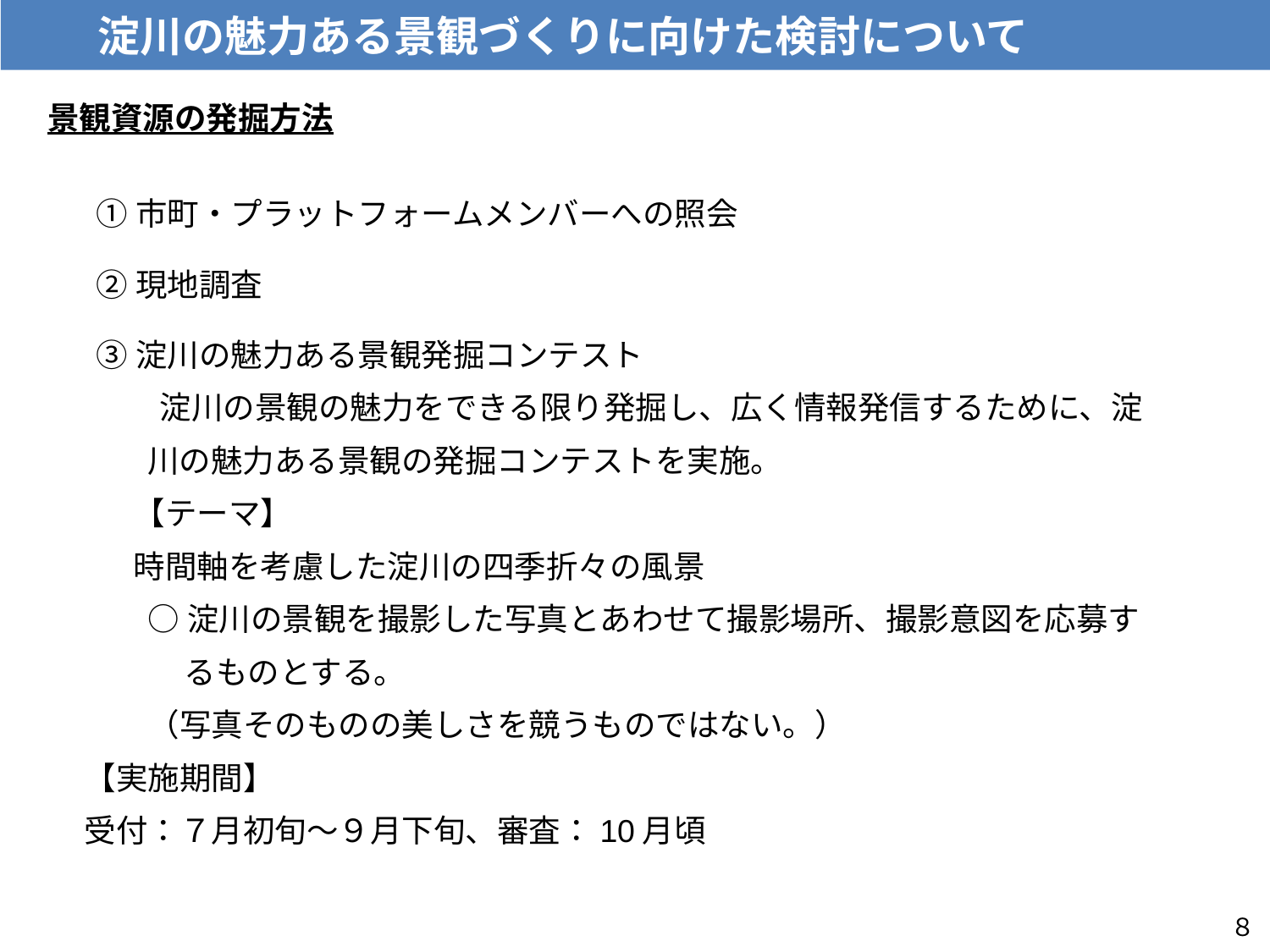

淀川の魅力ある景観づくりに向けた検討について
景観資源の発掘方法

①市町・プラットフォームメンバーへの照会
②現地調査
③淀川の魅力ある景観発掘コンテスト
淀川の景観の魅力をできる限り発掘し、広く情報発信するために、淀川の魅力ある景観の発掘コンテストを実施。
【テーマ】
時間軸を考慮した淀川の四季折々の風景
○淀川の景観を撮影した写真とあわせて撮影場所、撮影意図を応募するものとする。
（写真そのものの美しさを競うものではない。）
【実施期間】
受付：７月初旬～９月下旬、審査：10月頃
８